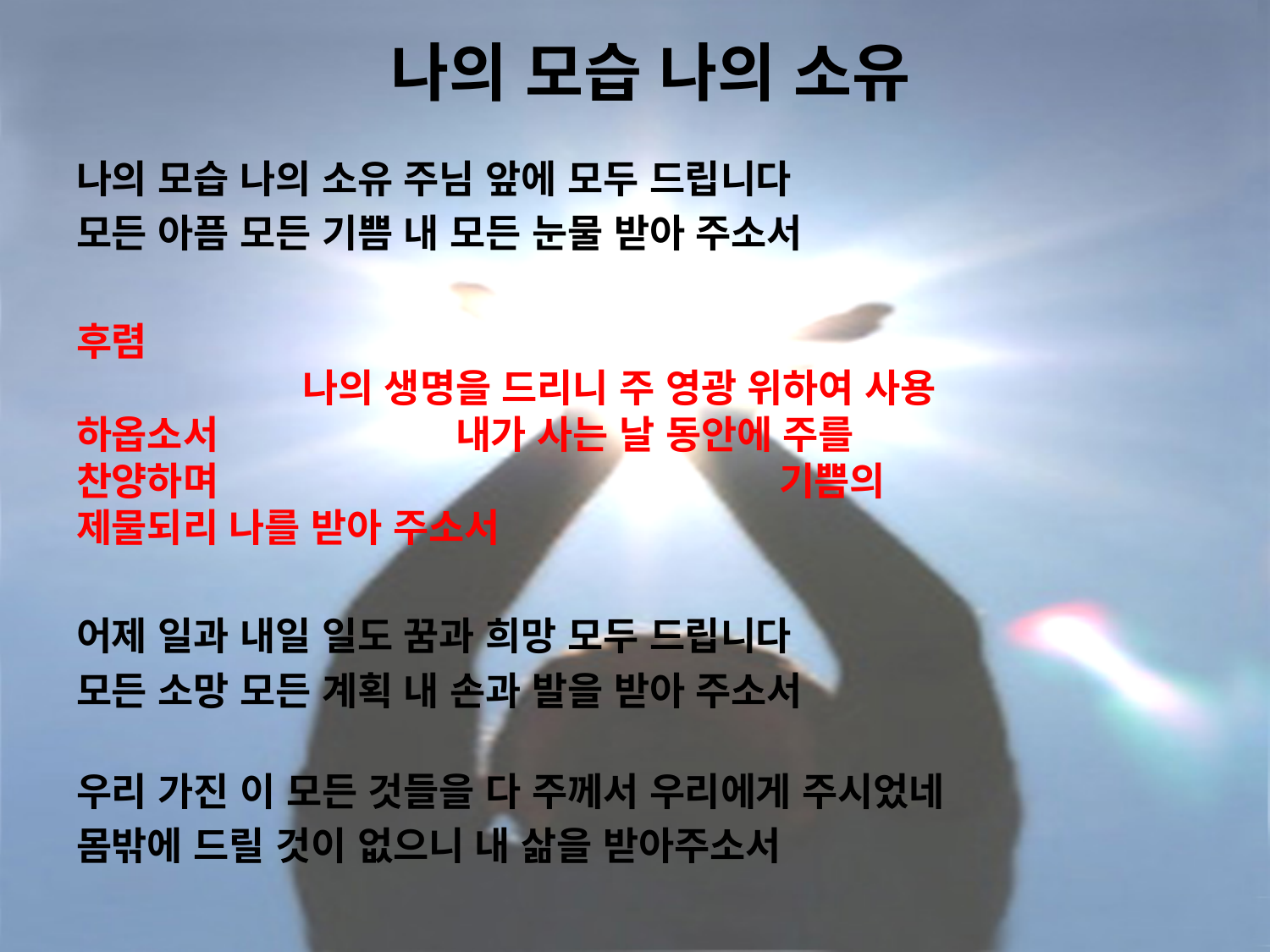

# 나의 모습 나의 소유
나의 모습 나의 소유 주님 앞에 모두 드립니다
모든 아픔 모든 기쁨 내 모든 눈물 받아 주소서

후렴                                                                                                     나의 생명을 드리니 주 영광 위하여 사용 하옵소서                      내가 사는 날 동안에 주를 찬양하며                                                    기쁨의 제물되리 나를 받아 주소서

어제 일과 내일 일도 꿈과 희망 모두 드립니다
모든 소망 모든 계획 내 손과 발을 받아 주소서
우리 가진 이 모든 것들을 다 주께서 우리에게 주시었네
몸밖에 드릴 것이 없으니 내 삶을 받아주소서